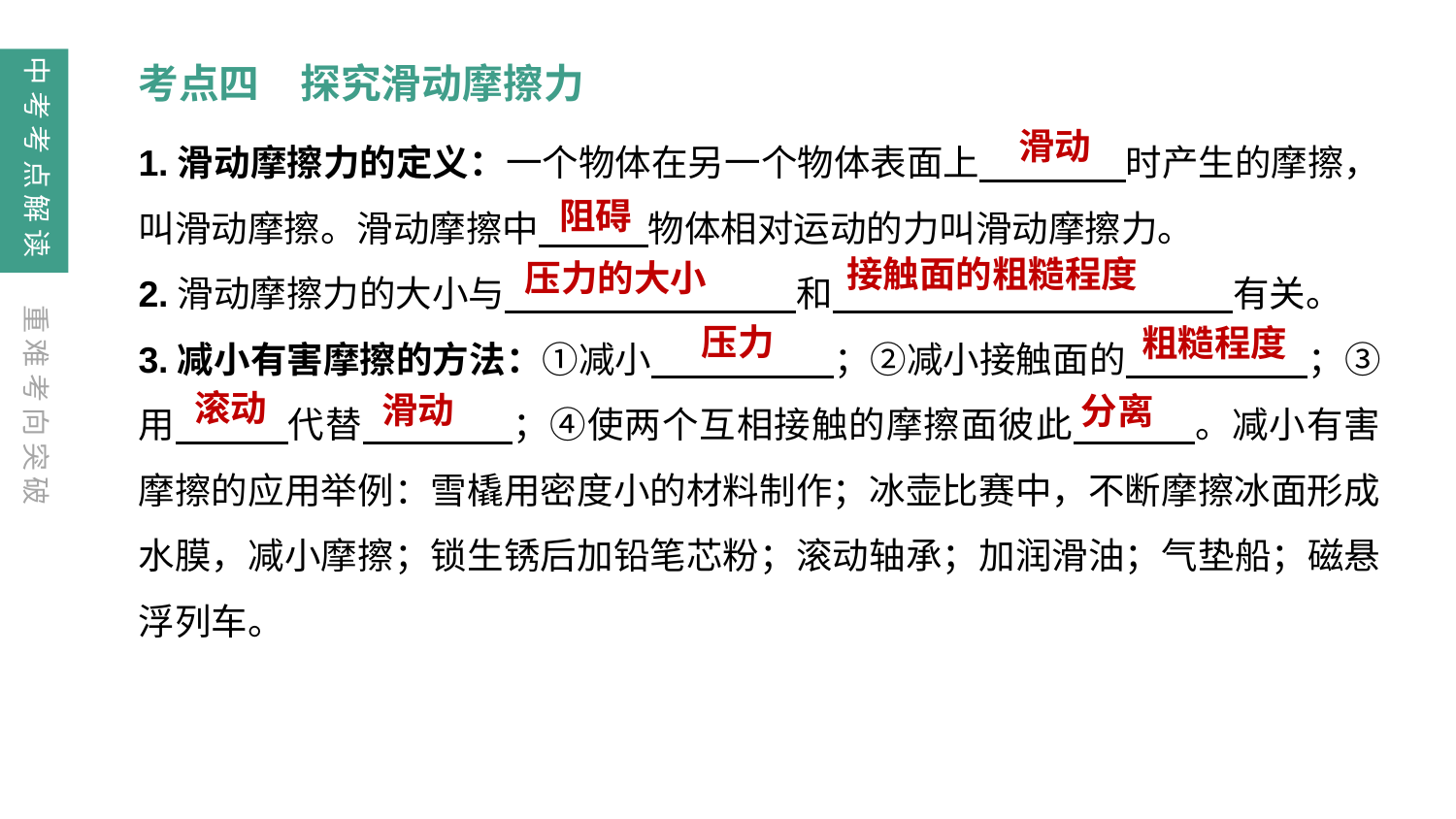

中考考点解读

考点四　探究滑动摩擦力
1.滑动摩擦力的定义：一个物体在另一个物体表面上　　　　时产生的摩擦，叫滑动摩擦。滑动摩擦中　　　物体相对运动的力叫滑动摩擦力。
2.滑动摩擦力的大小与　　　　　　　　和　　　　　　　　　　　有关。
3.减小有害摩擦的方法：①减小　　　　　；②减小接触面的　　　　　；③用　　　代替　　　　；④使两个互相接触的摩擦面彼此　　 　。减小有害摩擦的应用举例：雪橇用密度小的材料制作；冰壶比赛中，不断摩擦冰面形成水膜，减小摩擦；锁生锈后加铅笔芯粉；滚动轴承；加润滑油；气垫船；磁悬浮列车。
滑动
阻碍
接触面的粗糙程度
压力的大小
重难考向突破
压力
粗糙程度
滚动
滑动
分离